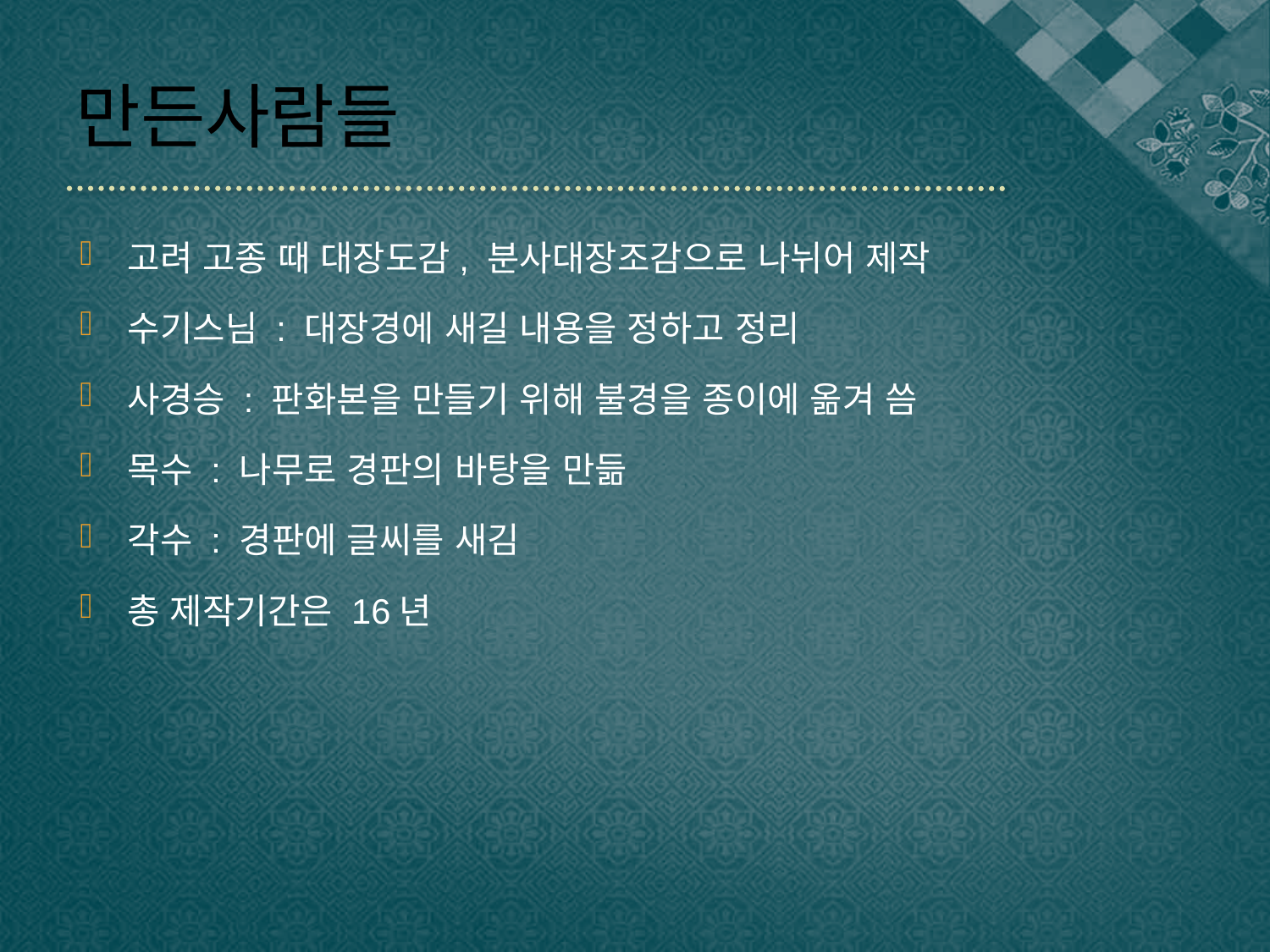

# 만든사람들
고려 고종 때 대장도감, 분사대장조감으로 나뉘어 제작
수기스님 : 대장경에 새길 내용을 정하고 정리
사경승 : 판화본을 만들기 위해 불경을 종이에 옮겨 씀
목수 : 나무로 경판의 바탕을 만듦
각수 : 경판에 글씨를 새김
총 제작기간은 16년